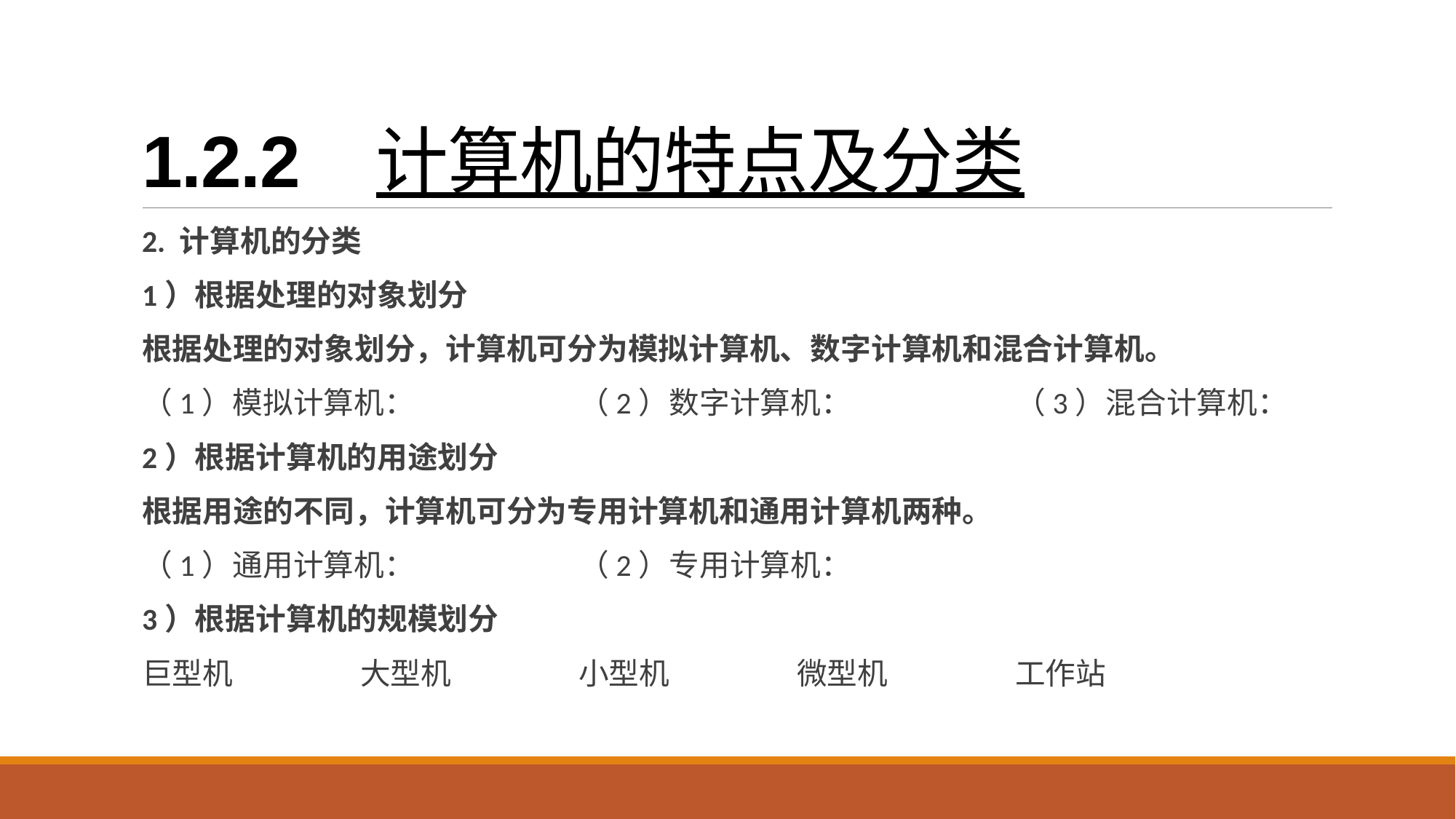

# 1.2.2   计算机的特点及分类
2. 计算机的分类
1）根据处理的对象划分
根据处理的对象划分，计算机可分为模拟计算机、数字计算机和混合计算机。
（1）模拟计算机：		（2）数字计算机：		（3）混合计算机：
2）根据计算机的用途划分
根据用途的不同，计算机可分为专用计算机和通用计算机两种。
（1）通用计算机： 		（2）专用计算机：
3）根据计算机的规模划分
巨型机		大型机		小型机		微型机		工作站